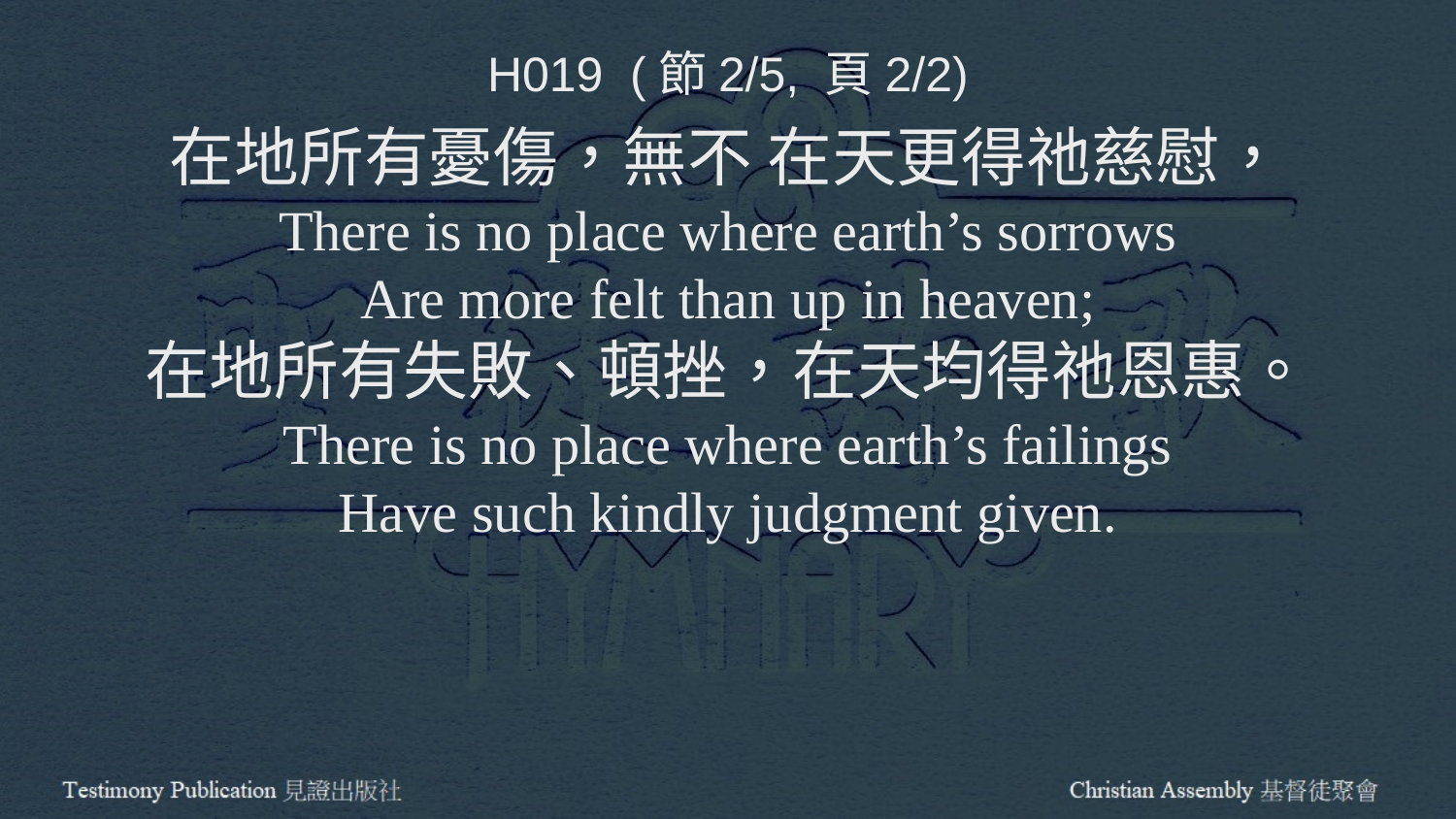

H019  (節2/5, 頁2/2)
在地所有憂傷，無不 在天更得祂慈慰，
There is no place where earth’s sorrows
Are more felt than up in heaven;
在地所有失敗、頓挫，在天均得祂恩惠。
There is no place where earth’s failings
Have such kindly judgment given.